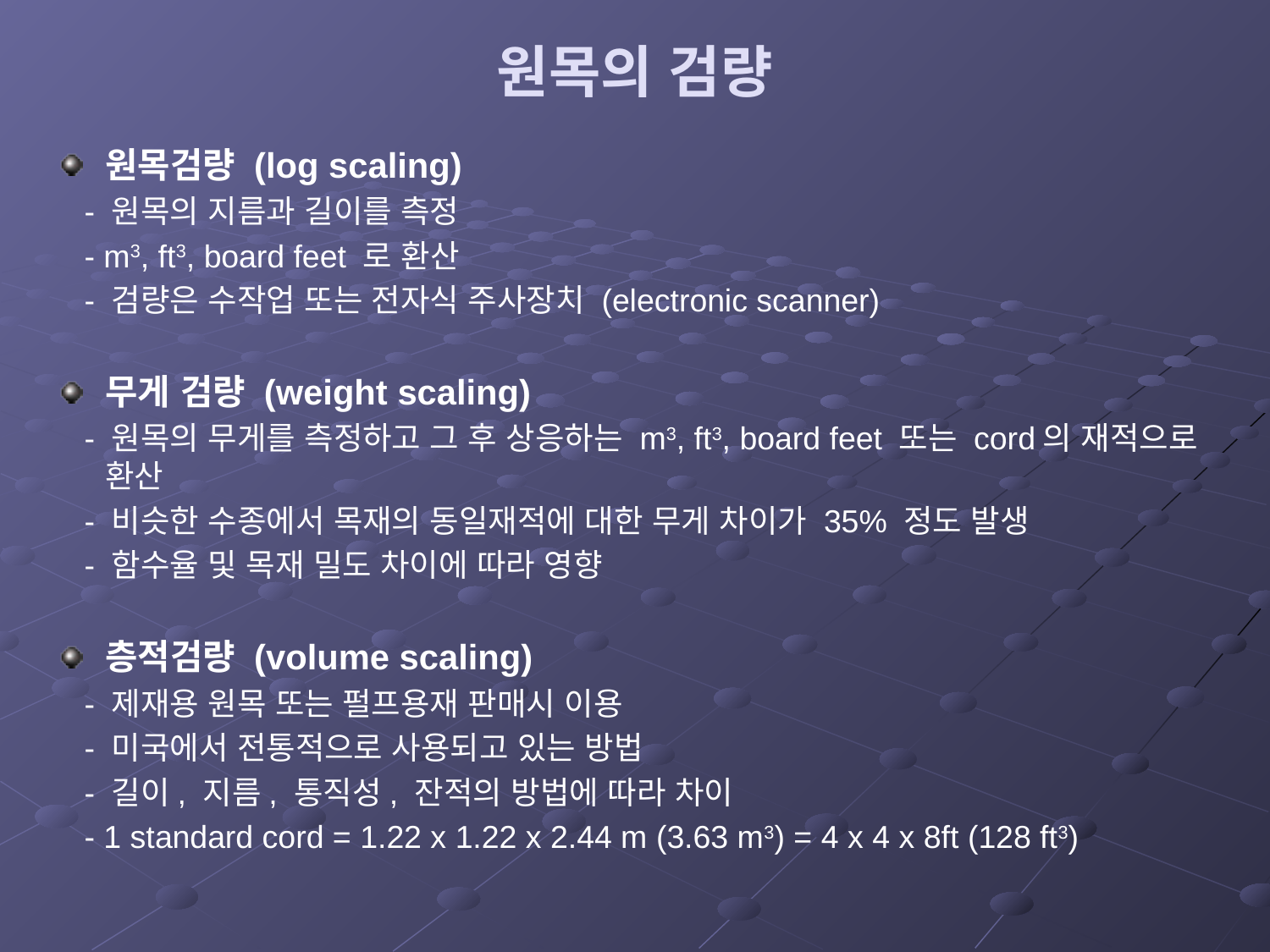

# 원목의 검량
원목검량 (log scaling)
   - 원목의 지름과 길이를 측정
   - m3, ft3, board feet 로 환산
   - 검량은 수작업 또는 전자식 주사장치 (electronic scanner)

무게 검량 (weight scaling)
   - 원목의 무게를 측정하고 그 후 상응하는 m3, ft3, board feet 또는 cord의 재적으로 환산
   - 비슷한 수종에서 목재의 동일재적에 대한 무게 차이가 35% 정도 발생
   - 함수율 및 목재 밀도 차이에 따라 영향

층적검량 (volume scaling)
   - 제재용 원목 또는 펄프용재 판매시 이용
   - 미국에서 전통적으로 사용되고 있는 방법
   - 길이, 지름, 통직성, 잔적의 방법에 따라 차이
   - 1 standard cord = 1.22 x 1.22 x 2.44 m (3.63 m3) = 4 x 4 x 8ft (128 ft3)